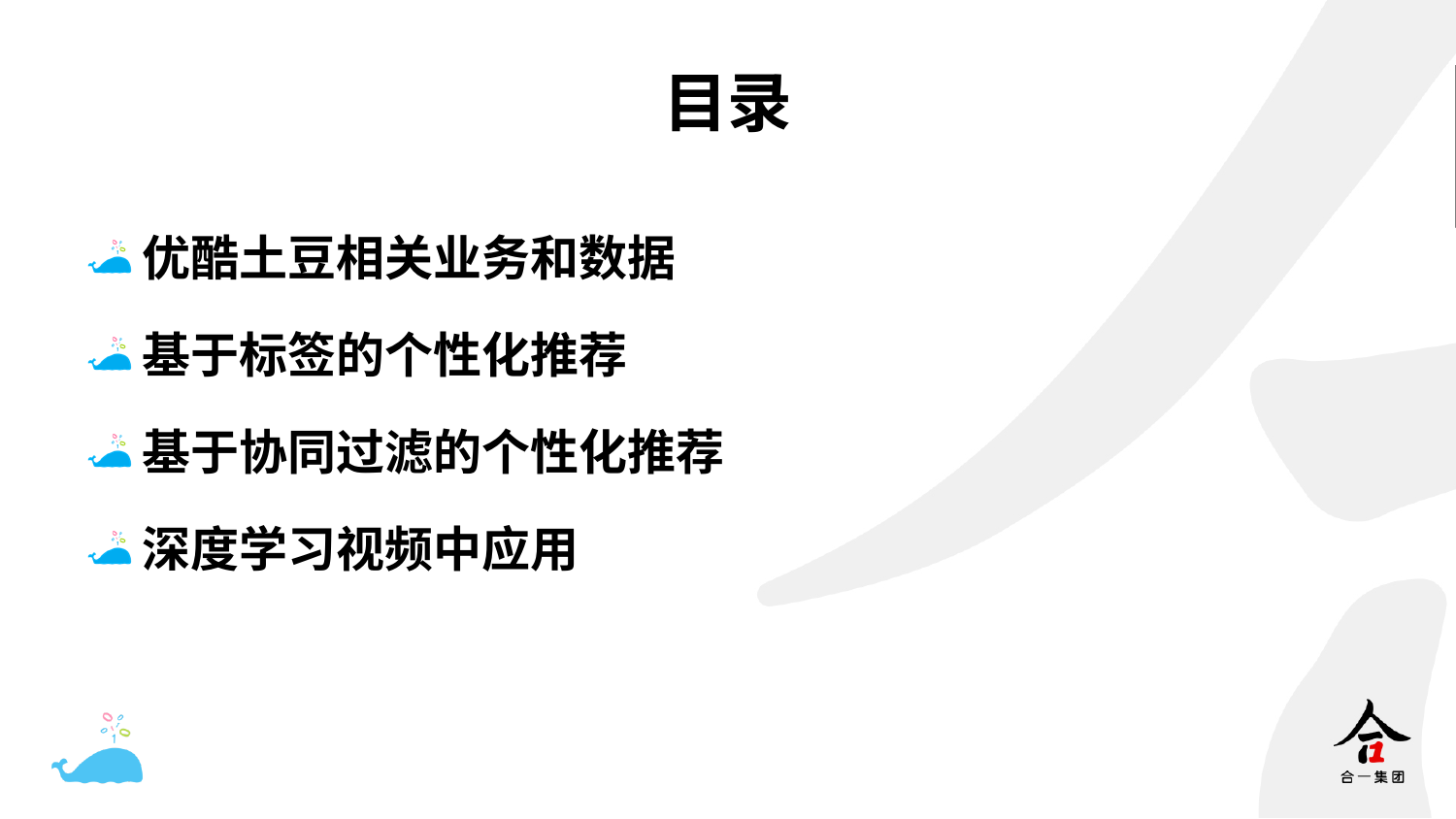

# 目录
优酷土豆相关业务和数据
基于标签的个性化推荐
基于协同过滤的个性化推荐
深度学习视频中应用